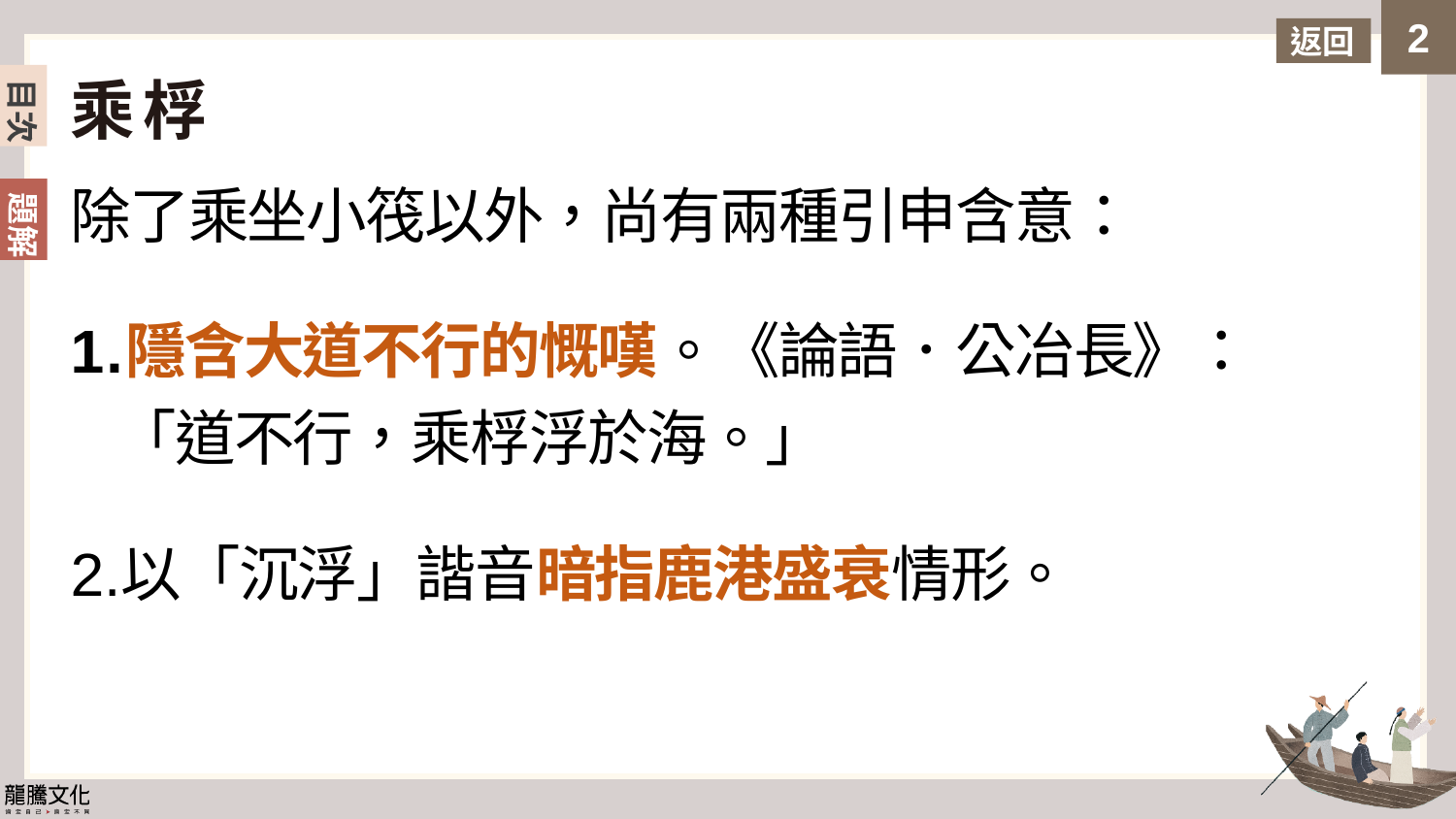

返回
乘桴
除了乘坐小筏以外，尚有兩種引申含意：
隱含大道不行的慨嘆。《論語．公冶長》：「道不行，乘桴浮於海。」
以「沉浮」諧音暗指鹿港盛衰情形。